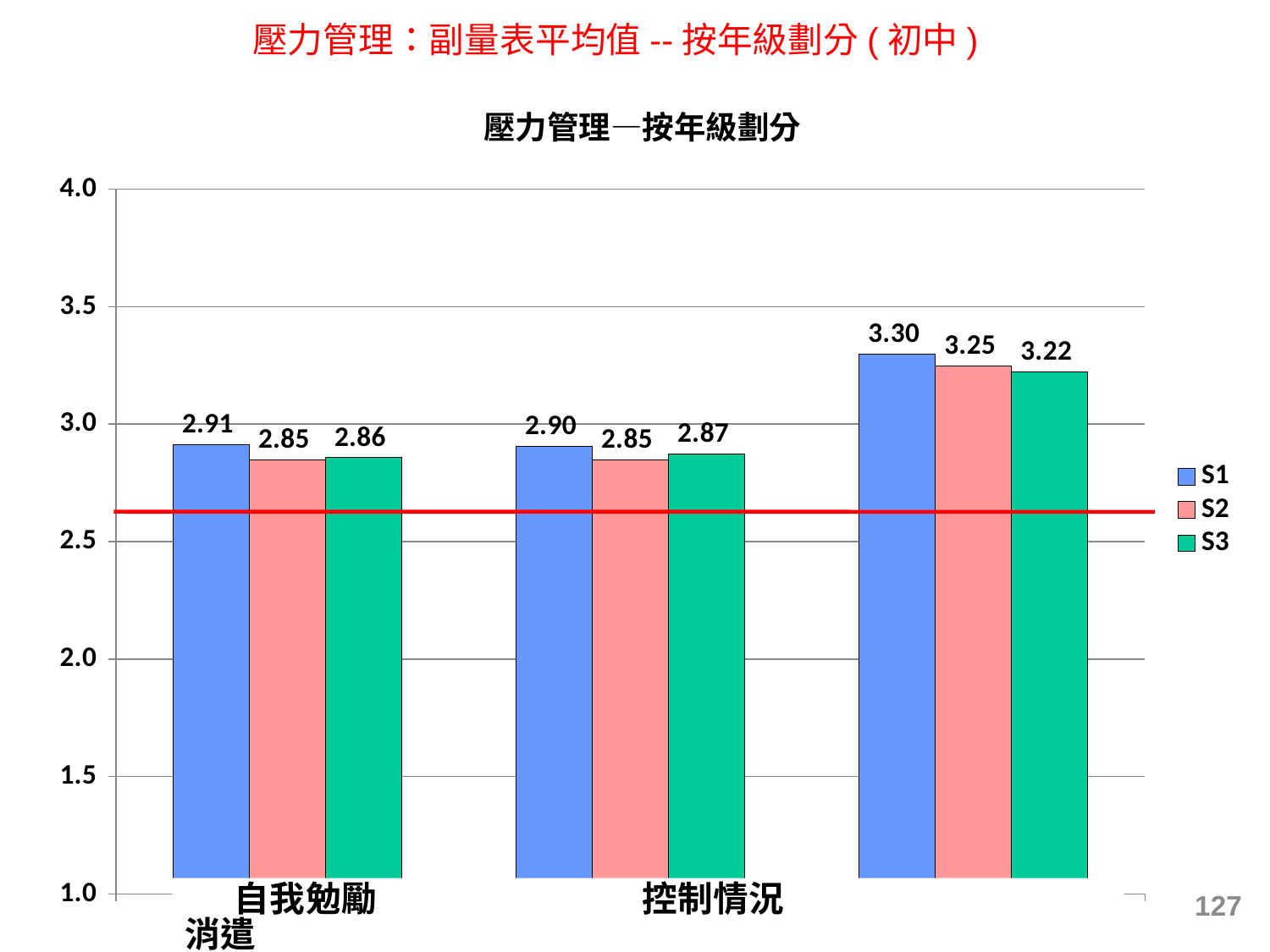

壓力管理：副量表平均值--按年級劃分(初中)

### Chart: 壓力管理—按年級劃分

| Category | S1 | S2 | S3 |
|---|---|---|---|
| Self Encouragement | 2.9127991096271577 | 2.848551587301589 | 2.8571626434507325 |
| Situation control | 2.9044189283229005 | 2.8484980812491734 | 2.874153156715429 |
| Recreation | 3.2996038365304434 | 3.2469877130400215 | 3.2221496437054675 |
127